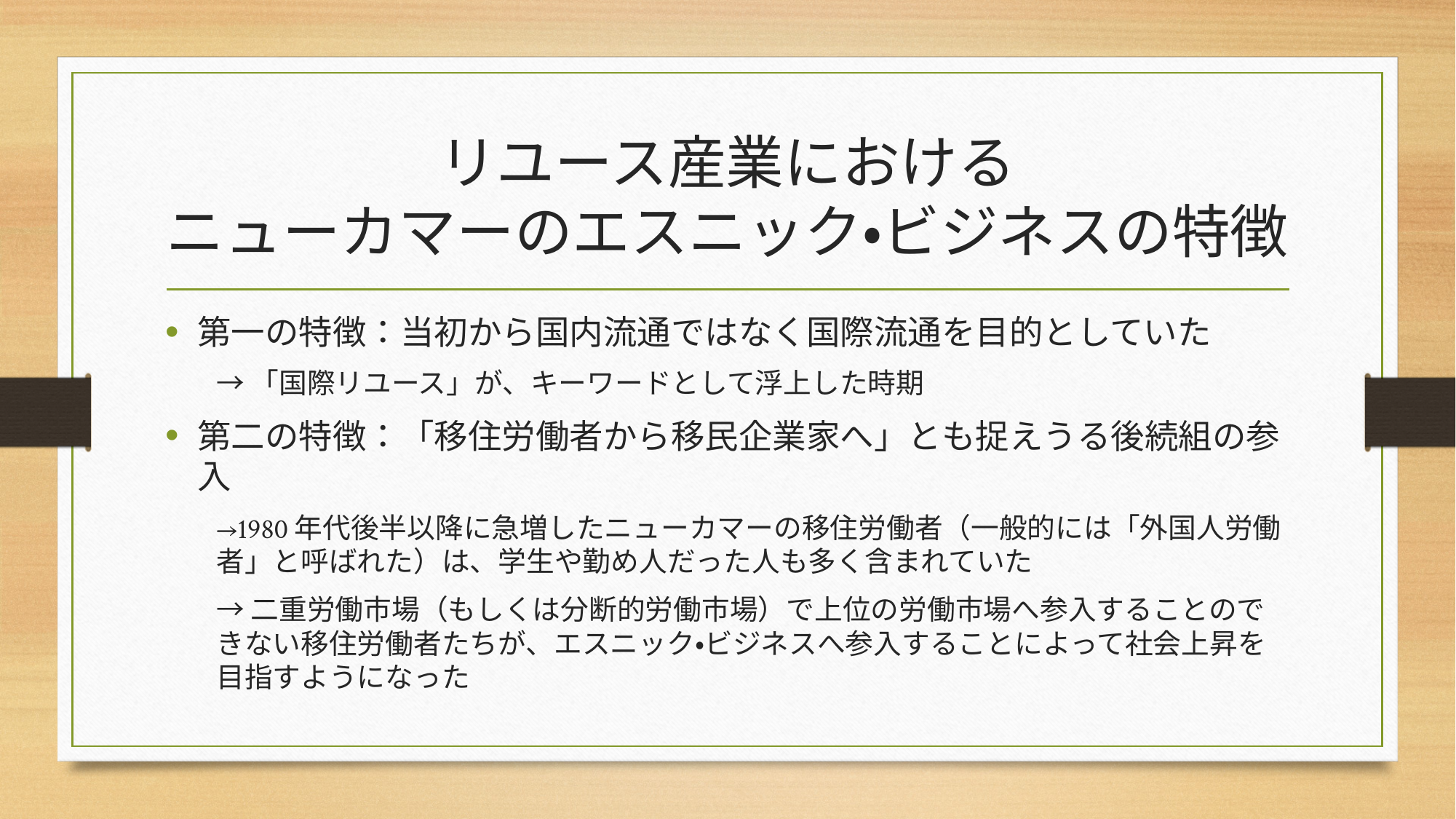

# リユース産業における ニューカマーのエスニック・ビジネスの特徴
第一の特徴：当初から国内流通ではなく国際流通を目的としていた
→「国際リユース」が、キーワードとして浮上した時期
第二の特徴：「移住労働者から移民企業家へ」とも捉えうる後続組の参入
→1980年代後半以降に急増したニューカマーの移住労働者（一般的には「外国人労働者」と呼ばれた）は、学生や勤め人だった人も多く含まれていた
→二重労働市場（もしくは分断的労働市場）で上位の労働市場へ参入することのできない移住労働者たちが、エスニック・ビジネスへ参入することによって社会上昇を目指すようになった